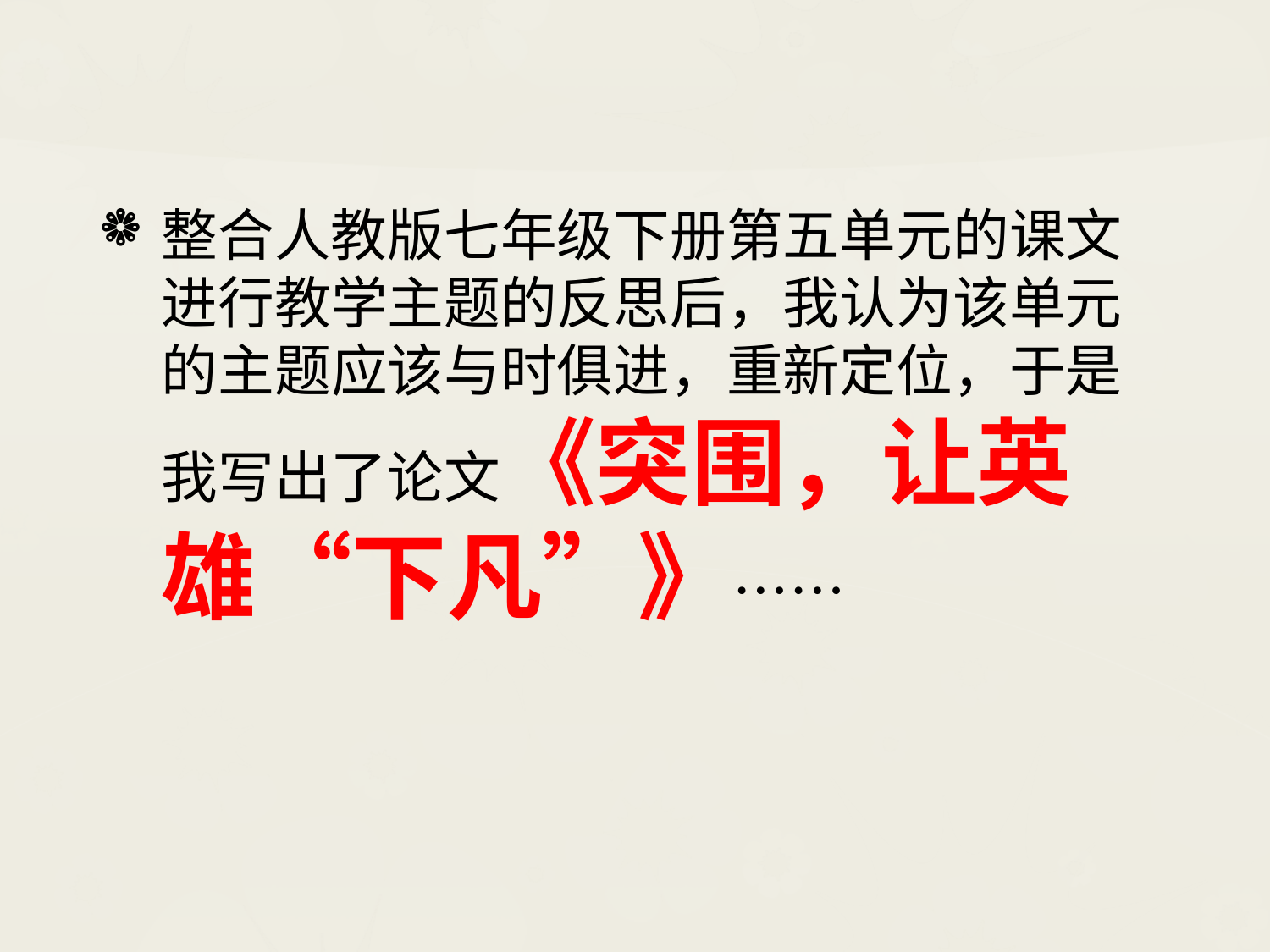

#
整合人教版七年级下册第五单元的课文进行教学主题的反思后，我认为该单元的主题应该与时俱进，重新定位，于是我写出了论文《突围，让英雄“下凡”》……